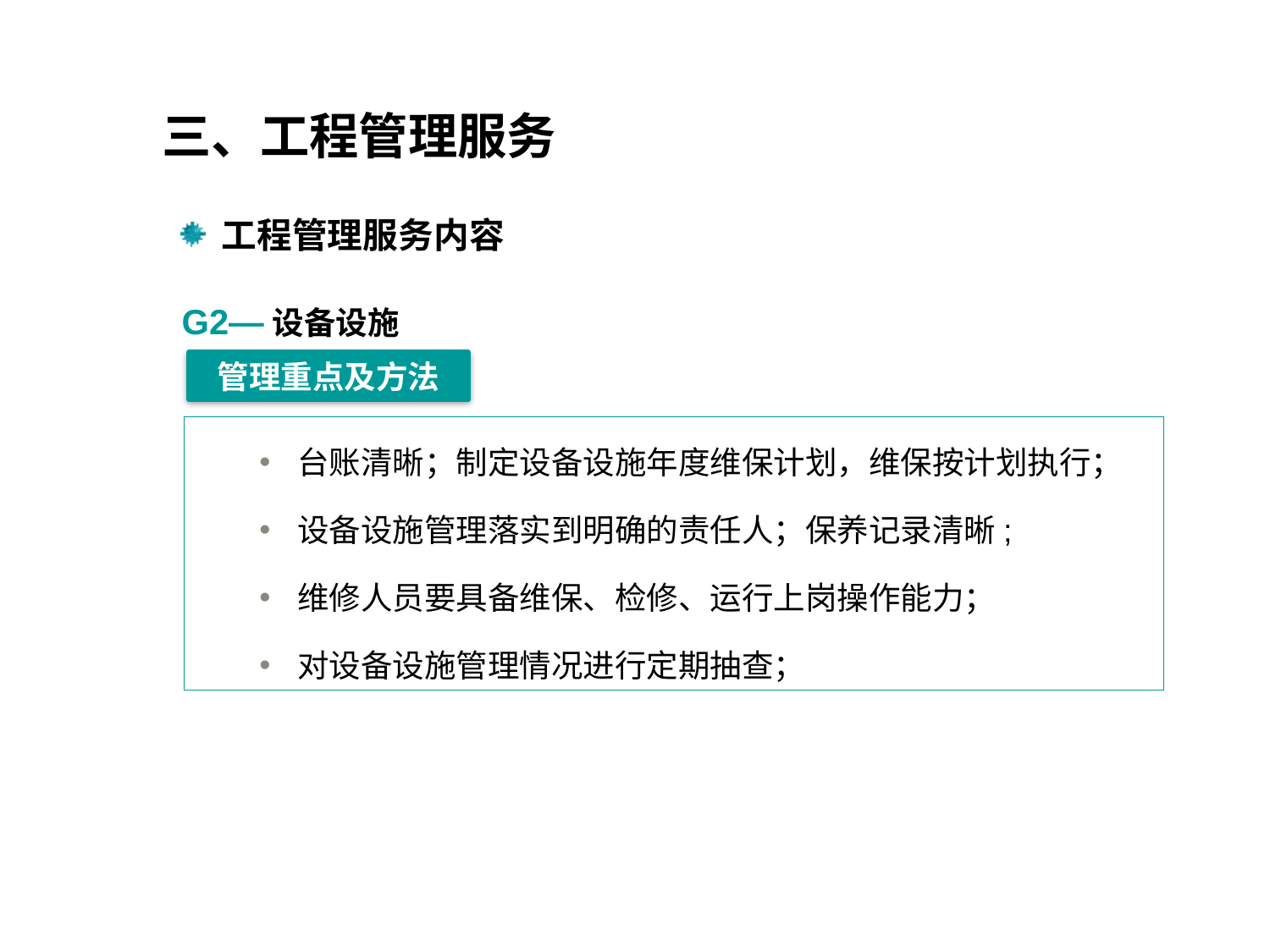

三、工程管理服务
 工程管理服务内容
G2—设备设施
管理重点及方法
台账清晰；制定设备设施年度维保计划，维保按计划执行；
设备设施管理落实到明确的责任人；保养记录清晰;
维修人员要具备维保、检修、运行上岗操作能力；
对设备设施管理情况进行定期抽查；